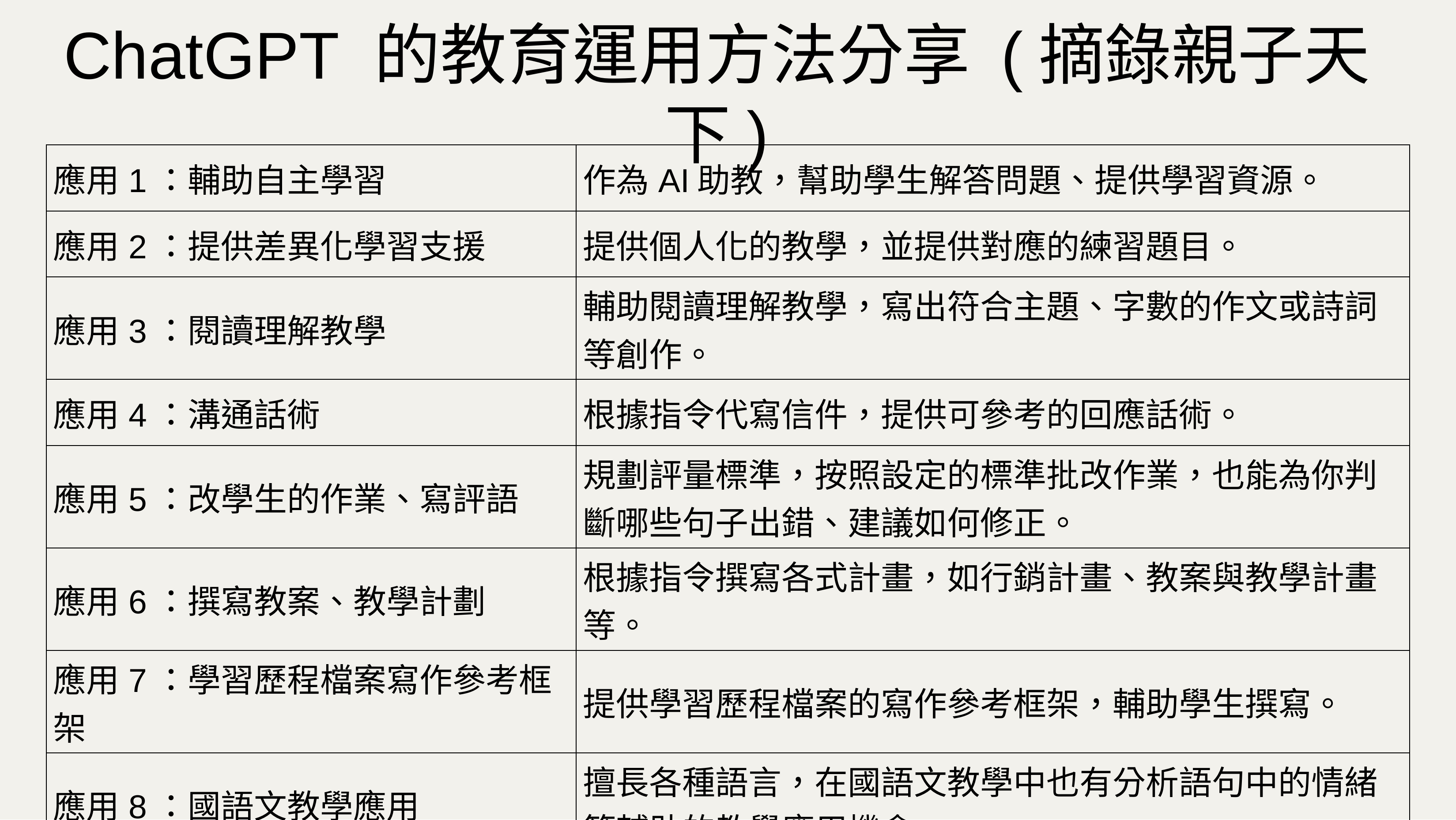

# ChatGPT 的教育運用方法分享 (摘錄親子天下)
| 應用1：輔助自主學習 | 作為AI助教，幫助學生解答問題、提供學習資源。 |
| --- | --- |
| 應用2：提供差異化學習支援 | 提供個人化的教學，並提供對應的練習題目。 |
| 應用3：閱讀理解教學 | 輔助閱讀理解教學，寫出符合主題、字數的作文或詩詞等創作。 |
| 應用4：溝通話術 | 根據指令代寫信件，提供可參考的回應話術。 |
| 應用5：改學生的作業、寫評語 | 規劃評量標準，按照設定的標準批改作業，也能為你判斷哪些句子出錯、建議如何修正。 |
| 應用6：撰寫教案、教學計劃 | 根據指令撰寫各式計畫，如行銷計畫、教案與教學計畫等。 |
| 應用7：學習歷程檔案寫作參考框架 | 提供學習歷程檔案的寫作參考框架，輔助學生撰寫。 |
| 應用8：國語文教學應用 | 擅長各種語言，在國語文教學中也有分析語句中的情緒等輔助的教學應用機會。 |